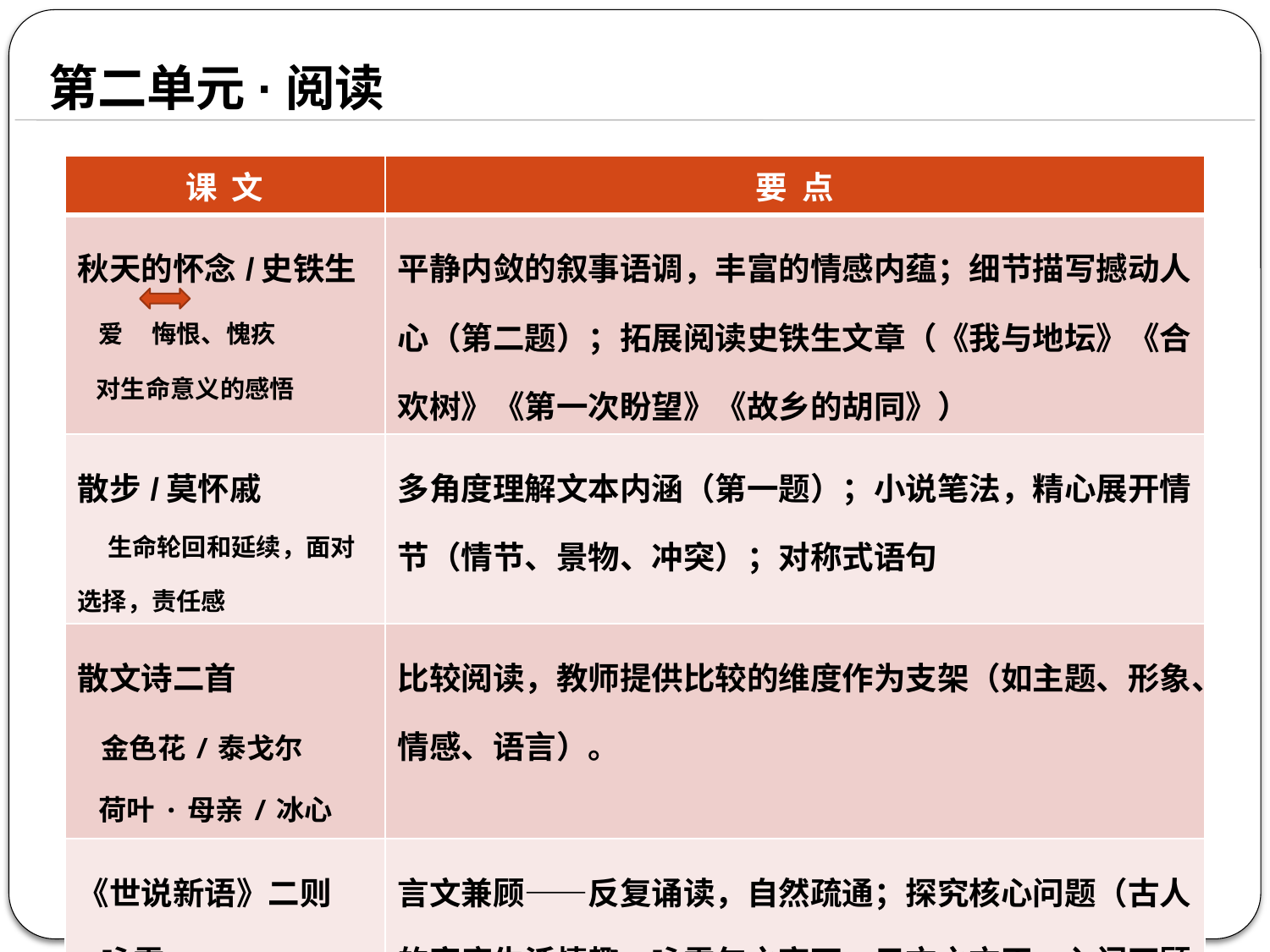

第二单元·阅读

| 课 文 | 要 点 |
| --- | --- |
| 秋天的怀念/史铁生 爱 悔恨、愧疚 对生命意义的感悟 | 平静内敛的叙事语调，丰富的情感内蕴；细节描写撼动人心（第二题）；拓展阅读史铁生文章（《我与地坛》《合欢树》《第一次盼望》《故乡的胡同》） |
| 散步/莫怀戚 生命轮回和延续，面对选择，责任感 | 多角度理解文本内涵（第一题）；小说笔法，精心展开情节（情节、景物、冲突）；对称式语句 |
| 散文诗二首 金色花/泰戈尔 荷叶·母亲/冰心 | 比较阅读，教师提供比较的维度作为支架（如主题、形象、情感、语言）。 |
| 《世说新语》二则 咏雪 陈太丘与友期行 | 言文兼顾——反复诵读，自然疏通；探究核心问题（古人的家庭生活情趣，咏雪句之高下；元方之方正，入门不顾是否失礼）；敬辞与谦辞 |